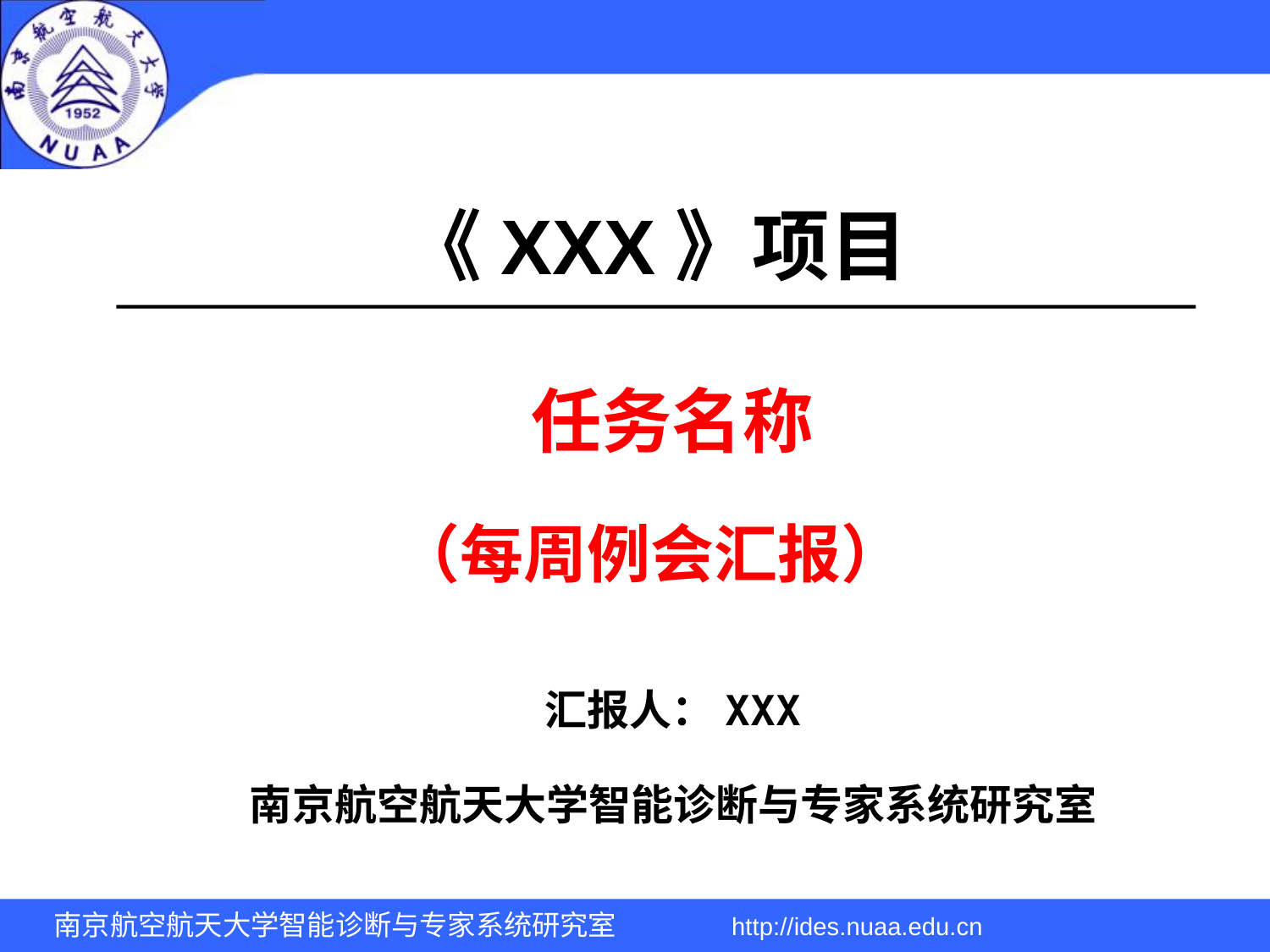

# 《XXX》项目

任务名称
旋转机械故障特征提取与核方法识别研究
（每周例会汇报）
汇报人：XXX
南京航空航天大学智能诊断与专家系统研究室
南京航空航天大学智能诊断与专家系统研究室                 http://ides.nuaa.edu.cn